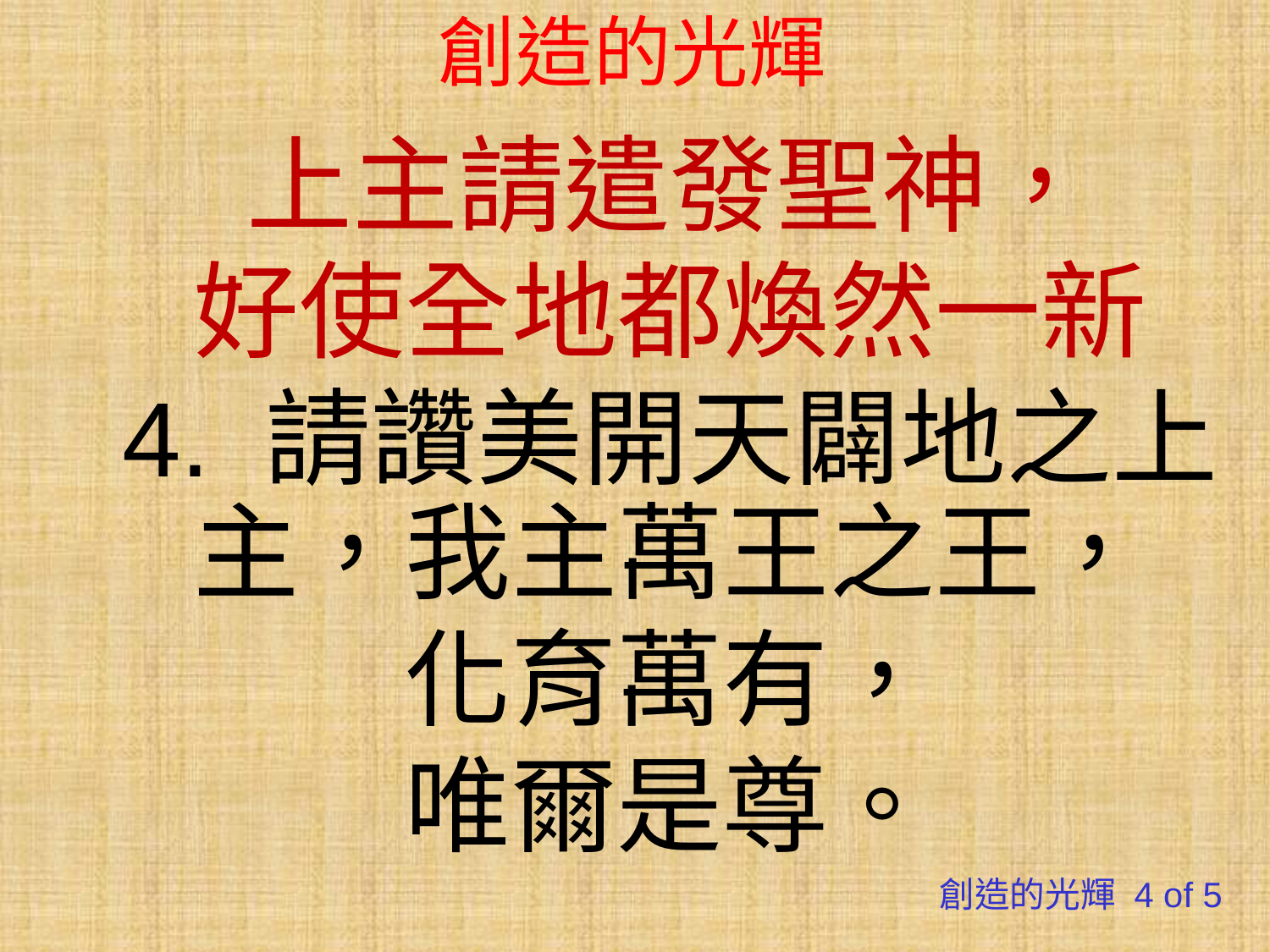

# 創造的光輝
上主請遣發聖神，
好使全地都煥然一新
4. 請讚美開天闢地之上主，我主萬王之王，
化育萬有，
唯爾是尊。
創造的光輝 4 of 5